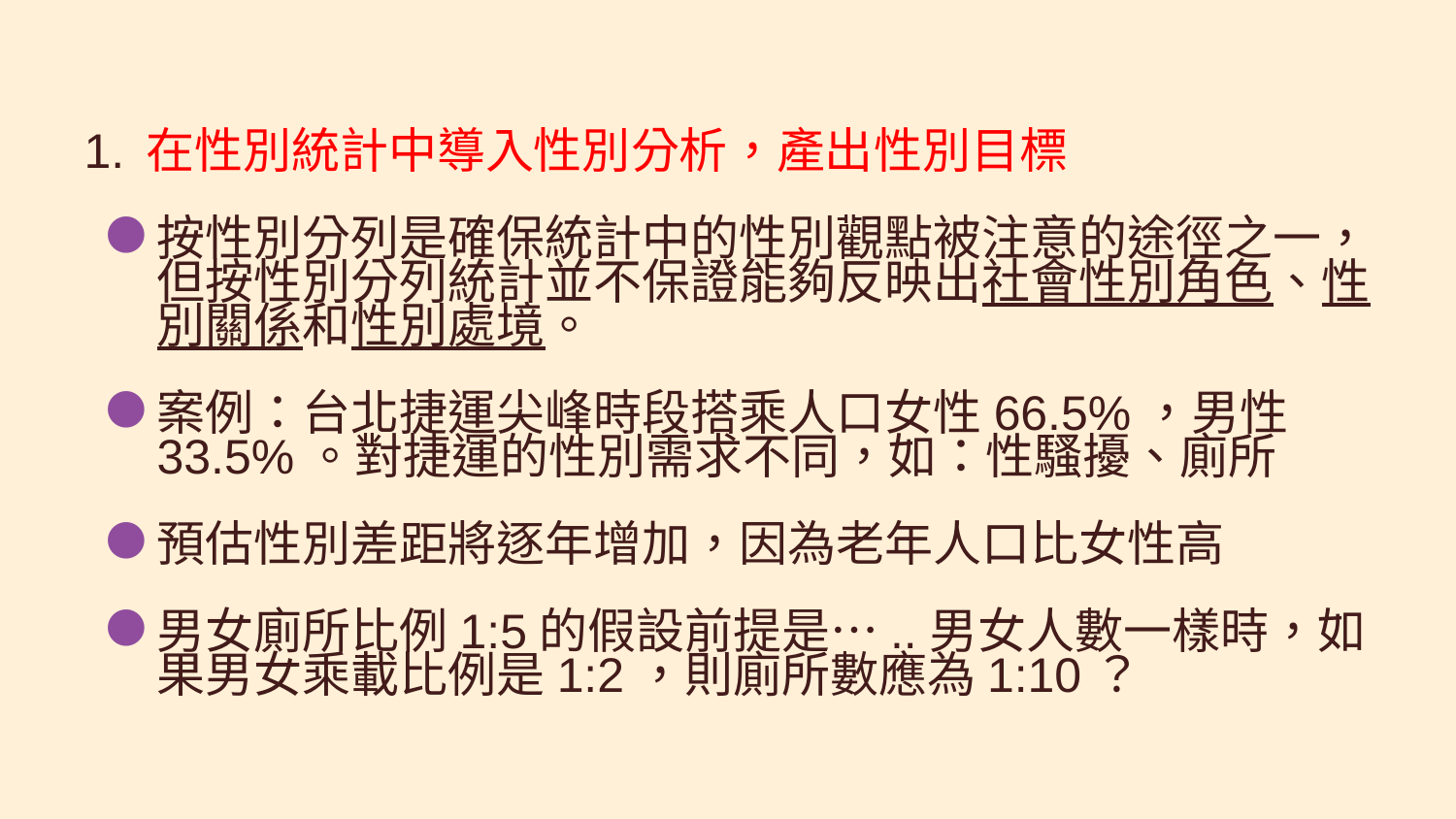

在性別統計中導入性別分析，產出性別目標

按性別分列是確保統計中的性別觀點被注意的途徑之一，但按性別分列統計並不保證能夠反映出社會性別角色、性別關係和性別處境。

案例：台北捷運尖峰時段搭乘人口女性66.5%，男性33.5%。對捷運的性別需求不同，如：性騷擾、廁所

預估性別差距將逐年增加，因為老年人口比女性高

男女廁所比例1:5的假設前提是…..男女人數一樣時，如果男女乘載比例是1:2，則廁所數應為1:10？